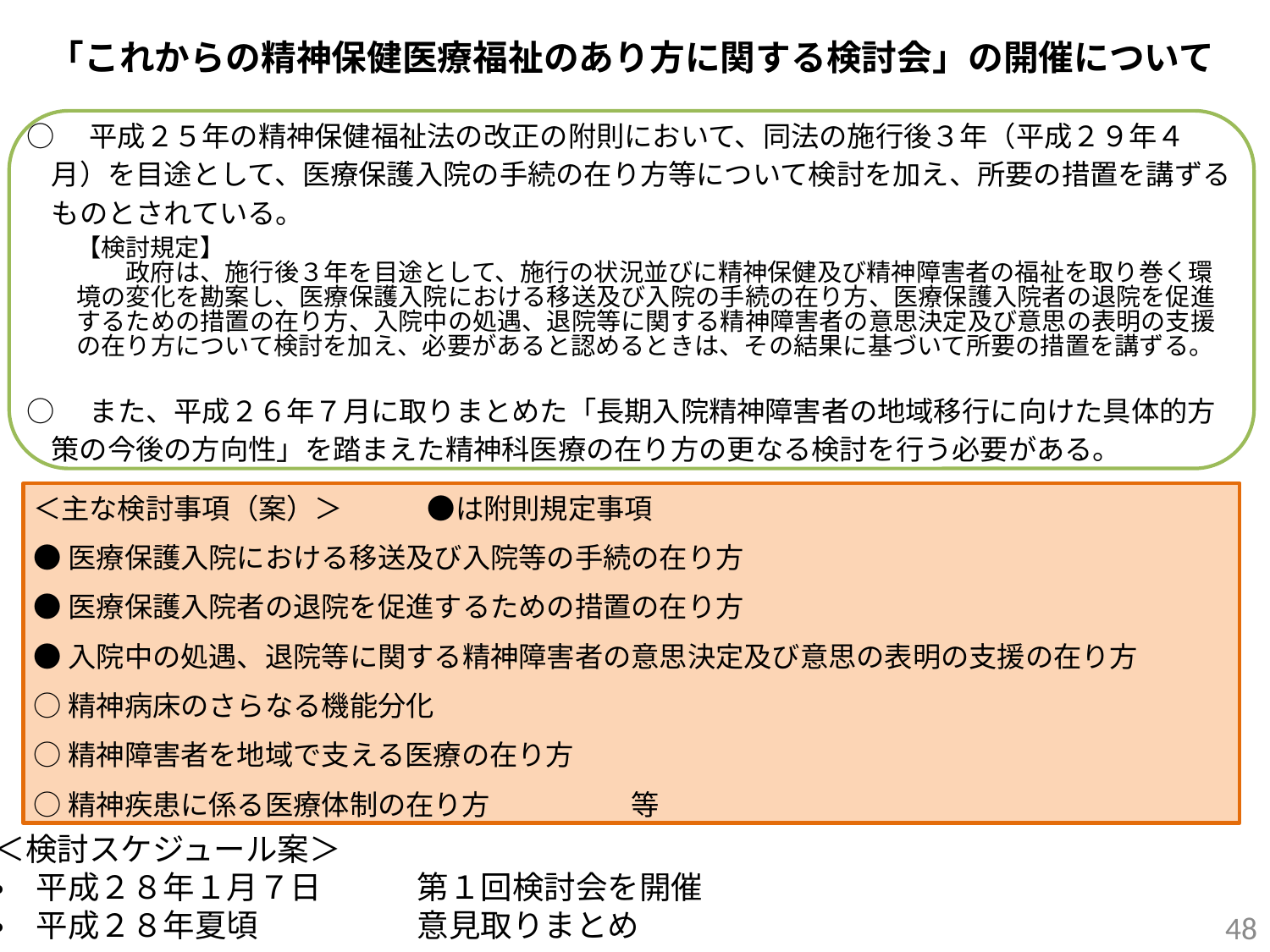

「これからの精神保健医療福祉のあり方に関する検討会」の開催について

○　平成２５年の精神保健福祉法の改正の附則において、同法の施行後３年（平成２９年４月）を目途として、医療保護入院の手続の在り方等について検討を加え、所要の措置を講ずるものとされている。

　　【検討規定】
　　　政府は、施行後３年を目途として、施行の状況並びに精神保健及び精神障害者の福祉を取り巻く環境の変化を勘案し、医療保護入院における移送及び入院の手続の在り方、医療保護入院者の退院を促進するための措置の在り方、入院中の処遇、退院等に関する精神障害者の意思決定及び意思の表明の支援の在り方について検討を加え、必要があると認めるときは、その結果に基づいて所要の措置を講ずる。

○　また、平成２６年７月に取りまとめた「長期入院精神障害者の地域移行に向けた具体的方策の今後の方向性」を踏まえた精神科医療の在り方の更なる検討を行う必要がある。
＜主な検討事項（案）＞　　　●は附則規定事項
●医療保護入院における移送及び入院等の手続の在り方
●医療保護入院者の退院を促進するための措置の在り方
●入院中の処遇、退院等に関する精神障害者の意思決定及び意思の表明の支援の在り方
○精神病床のさらなる機能分化
○精神障害者を地域で支える医療の在り方
○精神疾患に係る医療体制の在り方　　　　　等
＜検討スケジュール案＞
・　平成２８年１月７日　　　第１回検討会を開催
・　平成２８年夏頃　　　　　意見取りまとめ
48